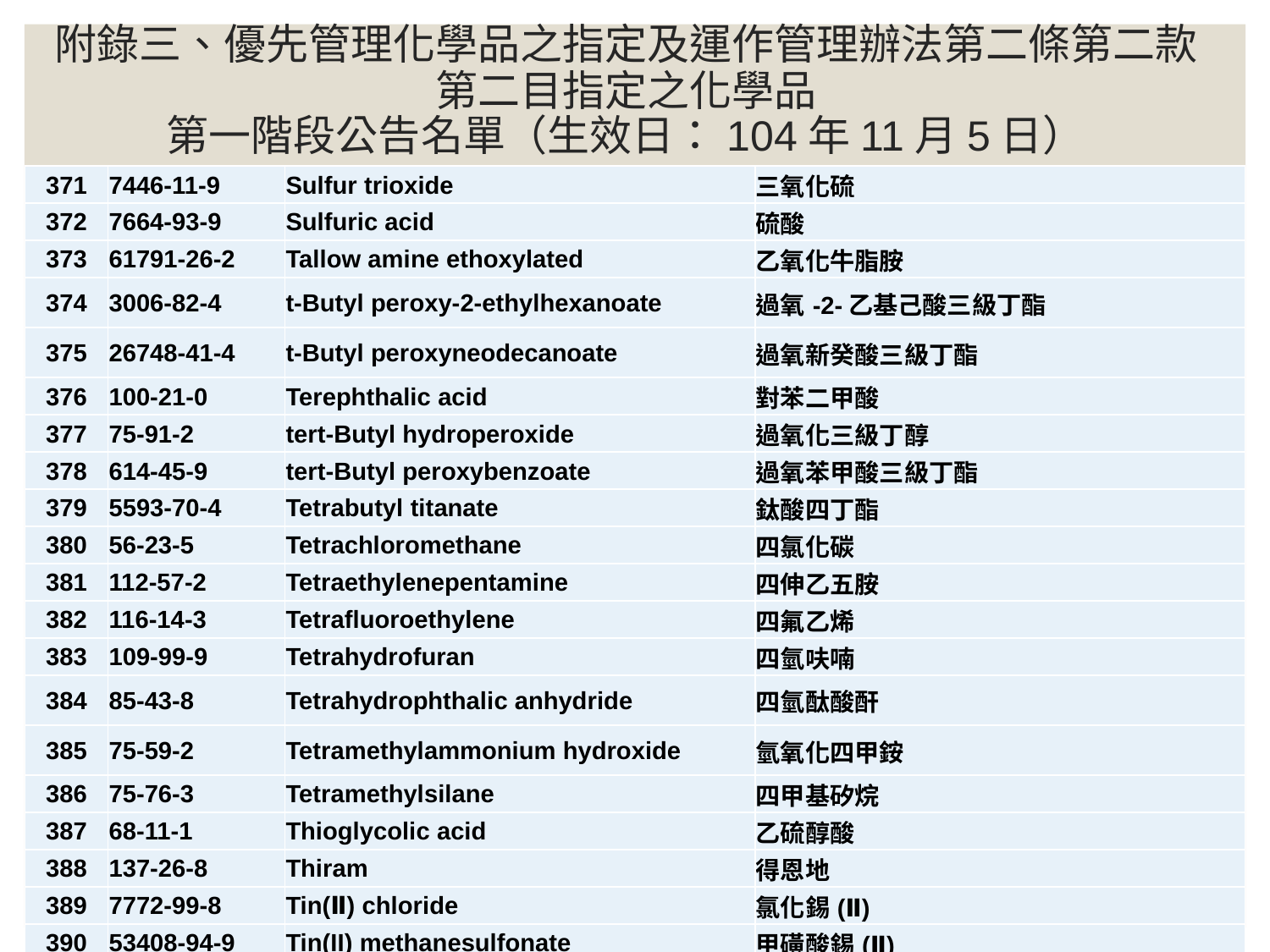

# 附錄三、優先管理化學品之指定及運作管理辦法第二條第二款第二目指定之化學品 第一階段公告名單（生效日：104年11月5日）
| 371 | 7446-11-9 | Sulfur trioxide | 三氧化硫 |
| --- | --- | --- | --- |
| 372 | 7664-93-9 | Sulfuric acid | 硫酸 |
| 373 | 61791-26-2 | Tallow amine ethoxylated | 乙氧化牛脂胺 |
| 374 | 3006-82-4 | t-Butyl peroxy-2-ethylhexanoate | 過氧-2-乙基己酸三級丁酯 |
| 375 | 26748-41-4 | t-Butyl peroxyneodecanoate | 過氧新癸酸三級丁酯 |
| 376 | 100-21-0 | Terephthalic acid | 對苯二甲酸 |
| 377 | 75-91-2 | tert-Butyl hydroperoxide | 過氧化三級丁醇 |
| 378 | 614-45-9 | tert-Butyl peroxybenzoate | 過氧苯甲酸三級丁酯 |
| 379 | 5593-70-4 | Tetrabutyl titanate | 鈦酸四丁酯 |
| 380 | 56-23-5 | Tetrachloromethane | 四氯化碳 |
| 381 | 112-57-2 | Tetraethylenepentamine | 四伸乙五胺 |
| 382 | 116-14-3 | Tetrafluoroethylene | 四氟乙烯 |
| 383 | 109-99-9 | Tetrahydrofuran | 四氫呋喃 |
| 384 | 85-43-8 | Tetrahydrophthalic anhydride | 四氫酞酸酐 |
| 385 | 75-59-2 | Tetramethylammonium hydroxide | 氫氧化四甲銨 |
| 386 | 75-76-3 | Tetramethylsilane | 四甲基矽烷 |
| 387 | 68-11-1 | Thioglycolic acid | 乙硫醇酸 |
| 388 | 137-26-8 | Thiram | 得恩地 |
| 389 | 7772-99-8 | Tin(Ⅱ) chloride | 氯化錫(Ⅱ) |
| 390 | 53408-94-9 | Tin(II) methanesulfonate | 甲磺酸錫(Ⅱ) |